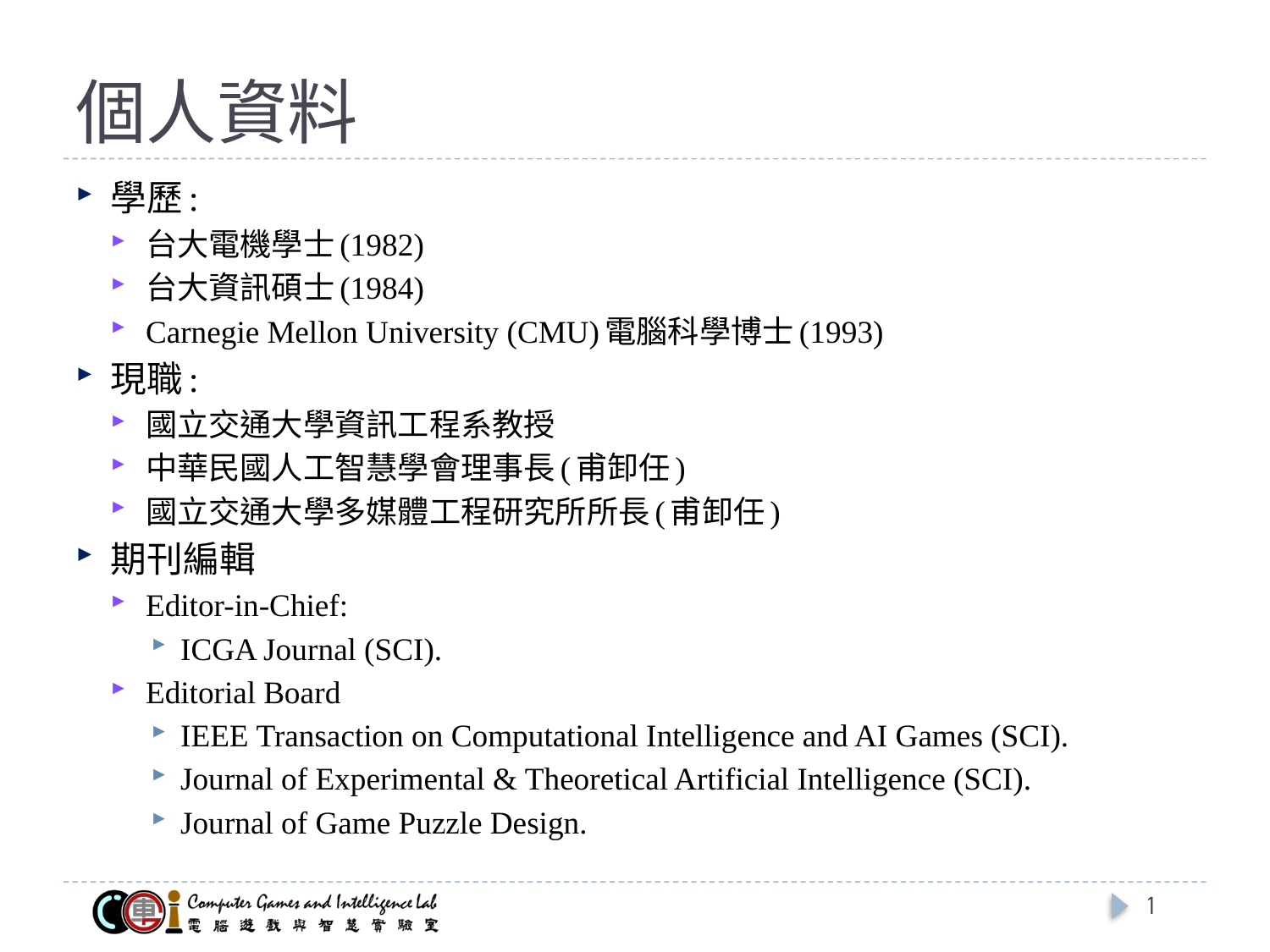

# 個人資料
學歷:
台大電機學士(1982)
台大資訊碩士(1984)
Carnegie Mellon University (CMU)電腦科學博士(1993)
現職:
國立交通大學資訊工程系教授
中華民國人工智慧學會理事長(甫卸任)
國立交通大學多媒體工程研究所所長(甫卸任)
期刊編輯
Editor-in-Chief:
ICGA Journal (SCI).
Editorial Board
IEEE Transaction on Computational Intelligence and AI Games (SCI).
Journal of Experimental & Theoretical Artificial Intelligence (SCI).
Journal of Game Puzzle Design.

1